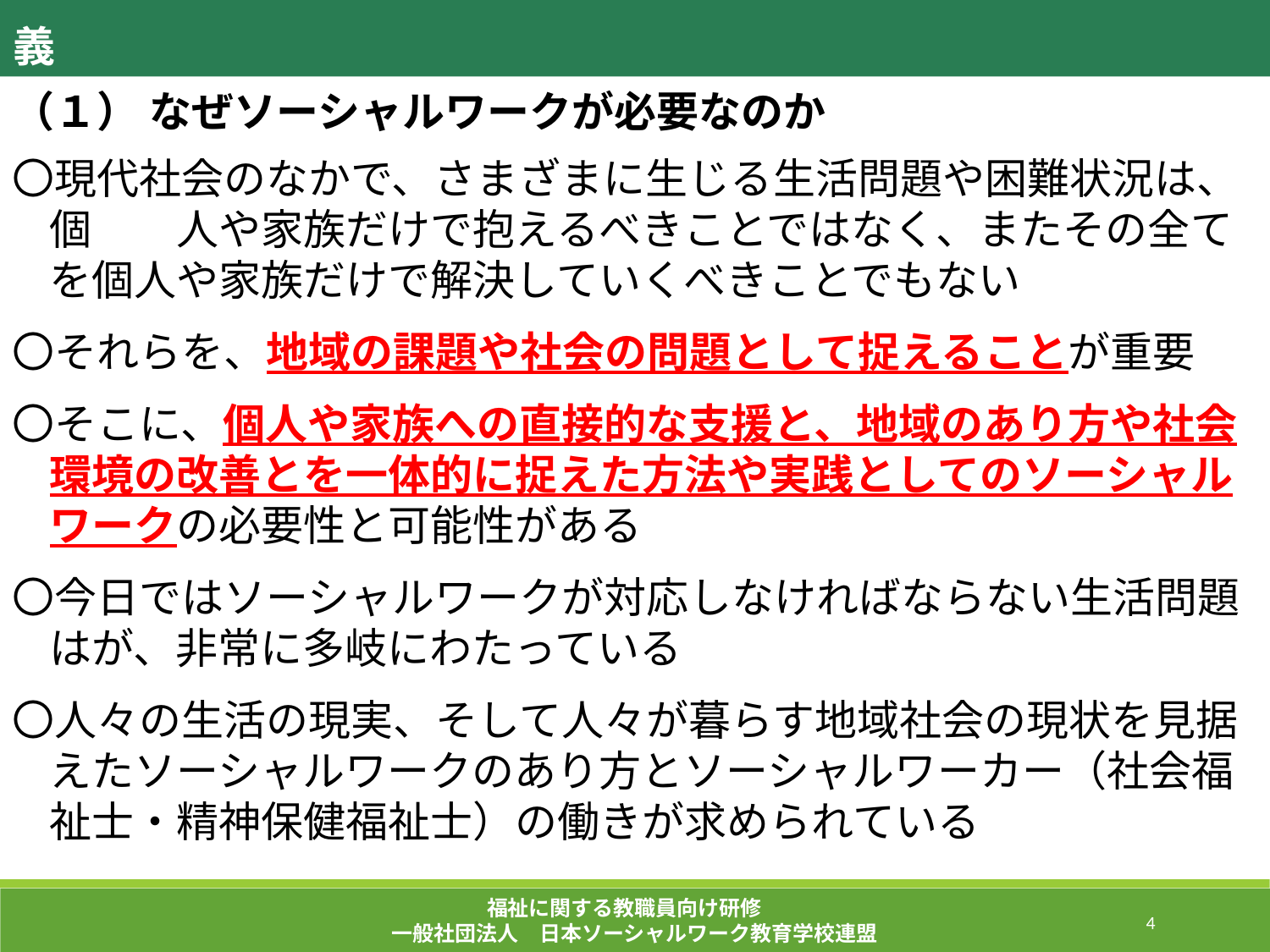

１．ソーシャルワークが求められる状況と学校現場におけるその意義
（１） なぜソーシャルワークが必要なのか
〇現代社会のなかで、さまざまに生じる生活問題や困難状況は、個　　人や家族だけで抱えるべきことではなく、またその全てを個人や家族だけで解決していくべきことでもない
〇それらを、地域の課題や社会の問題として捉えることが重要
〇そこに、個人や家族への直接的な支援と、地域のあり方や社会環境の改善とを一体的に捉えた方法や実践としてのソーシャルワークの必要性と可能性がある
〇今日ではソーシャルワークが対応しなければならない生活問題はが、非常に多岐にわたっている
〇人々の生活の現実、そして人々が暮らす地域社会の現状を見据えたソーシャルワークのあり方とソーシャルワーカー（社会福祉士・精神保健福祉士）の働きが求められている
福祉に関する教職員向け研修
一般社団法人　日本ソーシャルワーク教育学校連盟
4